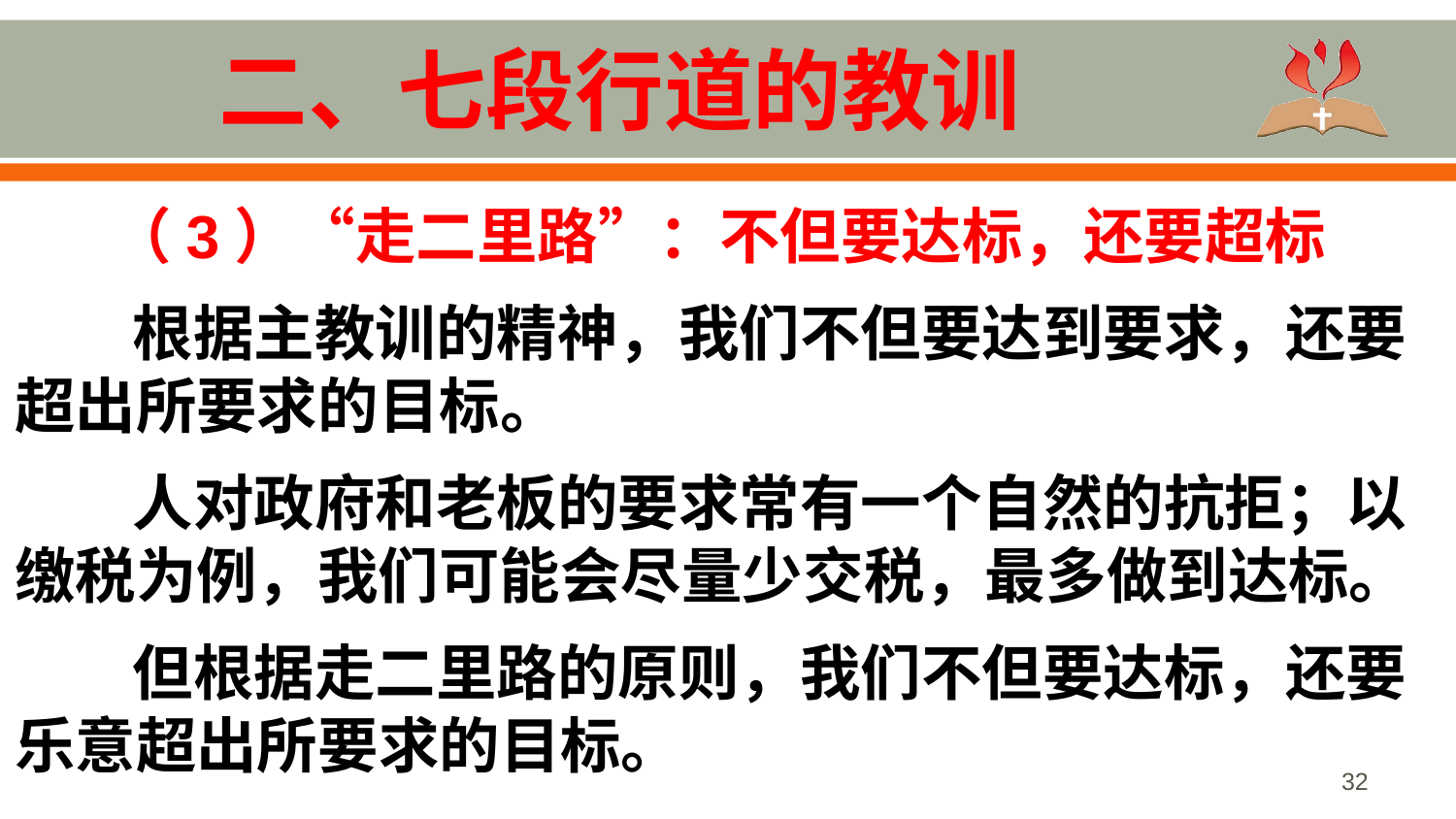

# 二、七段行道的教训
      （3）“走二里路”：不但要达标，还要超标
根据主教训的精神，我们不但要达到要求，还要超出所要求的目标。
人对政府和老板的要求常有一个自然的抗拒；以缴税为例，我们可能会尽量少交税，最多做到达标。
但根据走二里路的原则，我们不但要达标，还要乐意超出所要求的目标。

32